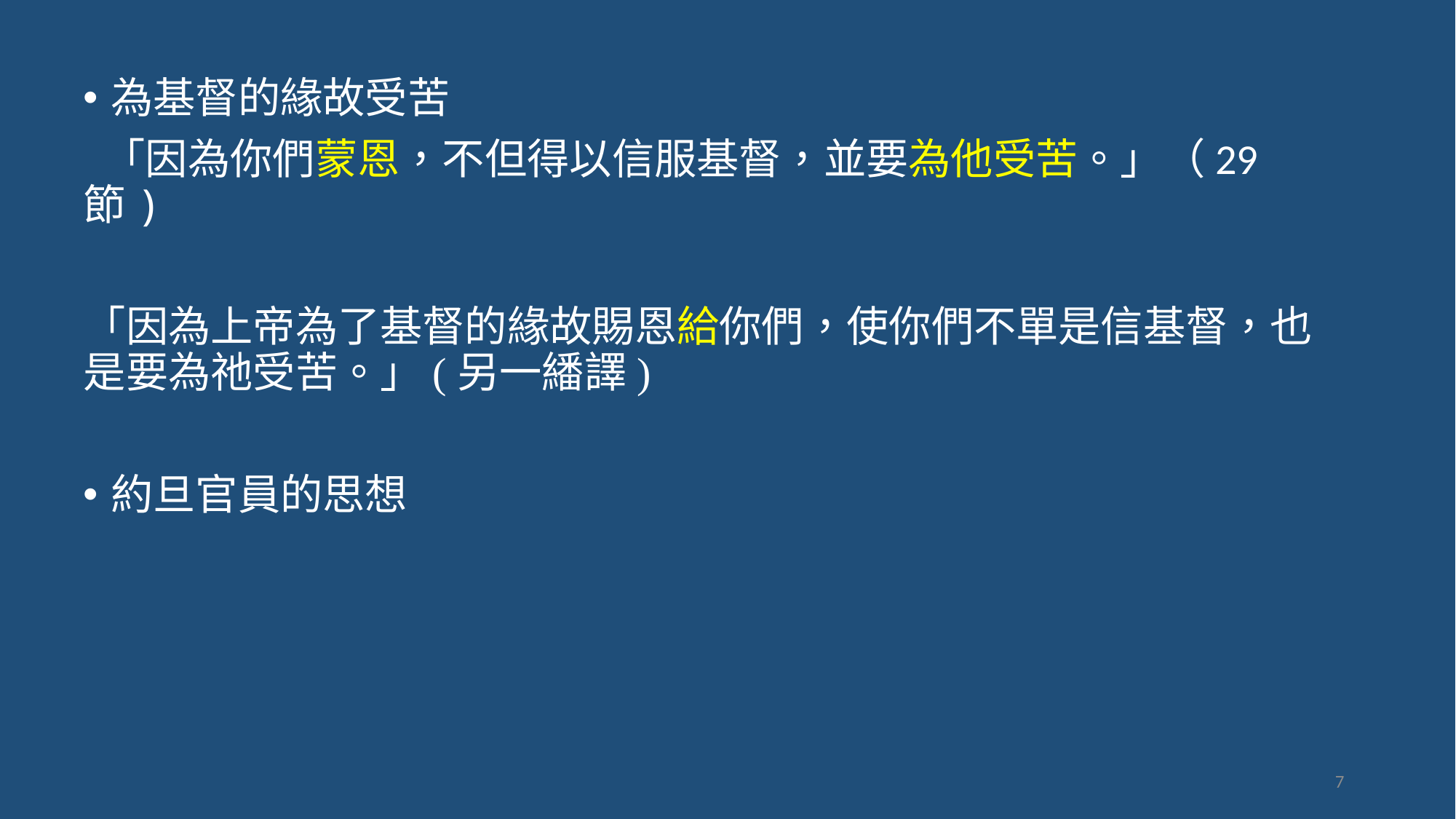

為基督的緣故受苦
 「因為你們蒙恩，不但得以信服基督，並要為他受苦。」（29節)

「因為上帝為了基督的緣故賜恩給你們，使你們不單是信基督，也是要為祂受苦。」(另一繙譯)

約旦官員的思想

7